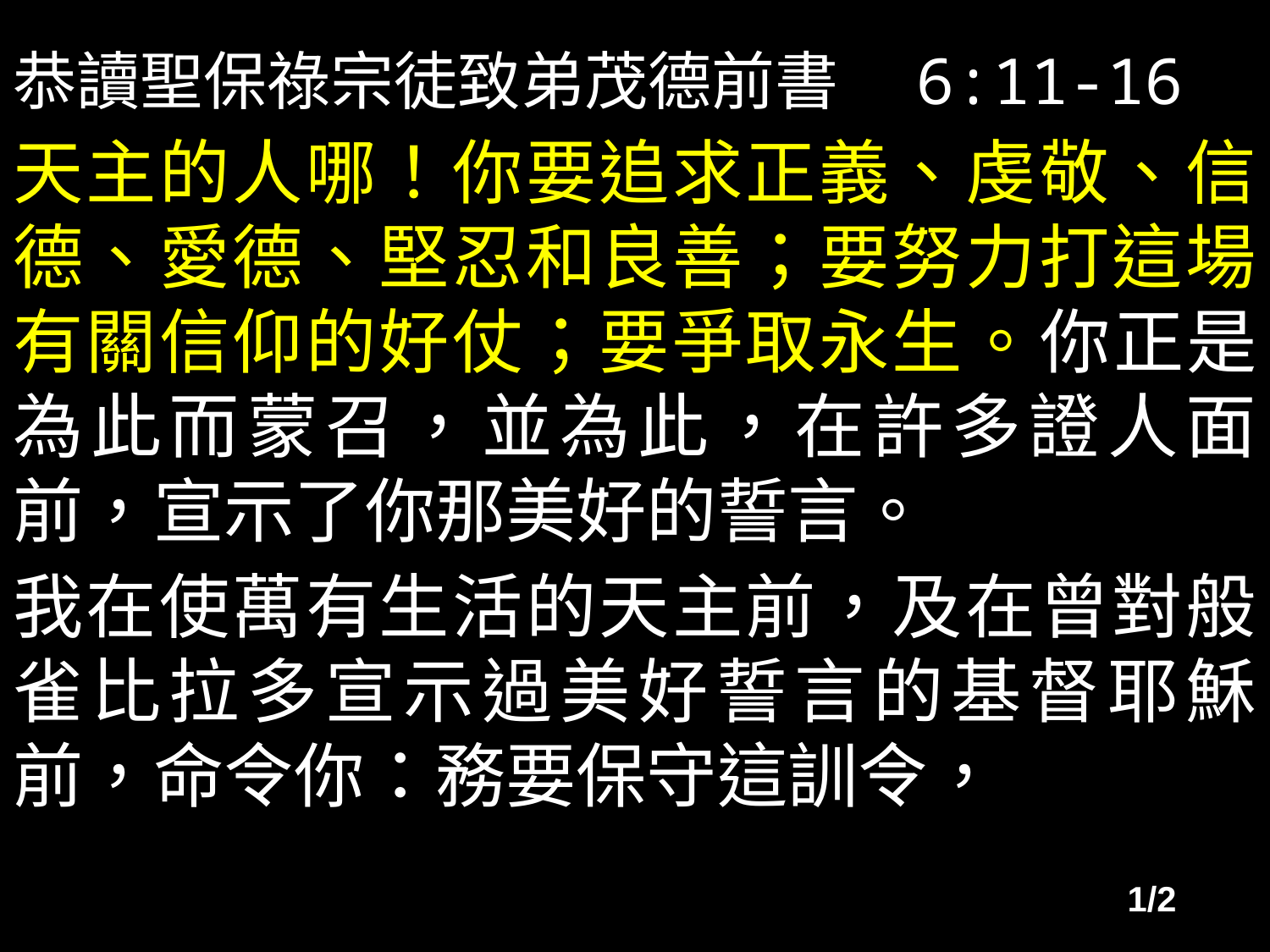

恭讀聖保祿宗徒致弟茂德前書　6:11-16
天主的人哪！你要追求正義、虔敬、信德、愛德、堅忍和良善；要努力打這場有關信仰的好仗；要爭取永生。你正是為此而蒙召，並為此，在許多證人面前，宣示了你那美好的誓言。
我在使萬有生活的天主前，及在曾對般雀比拉多宣示過美好誓言的基督耶穌前，命令你：務要保守這訓令，
1/2